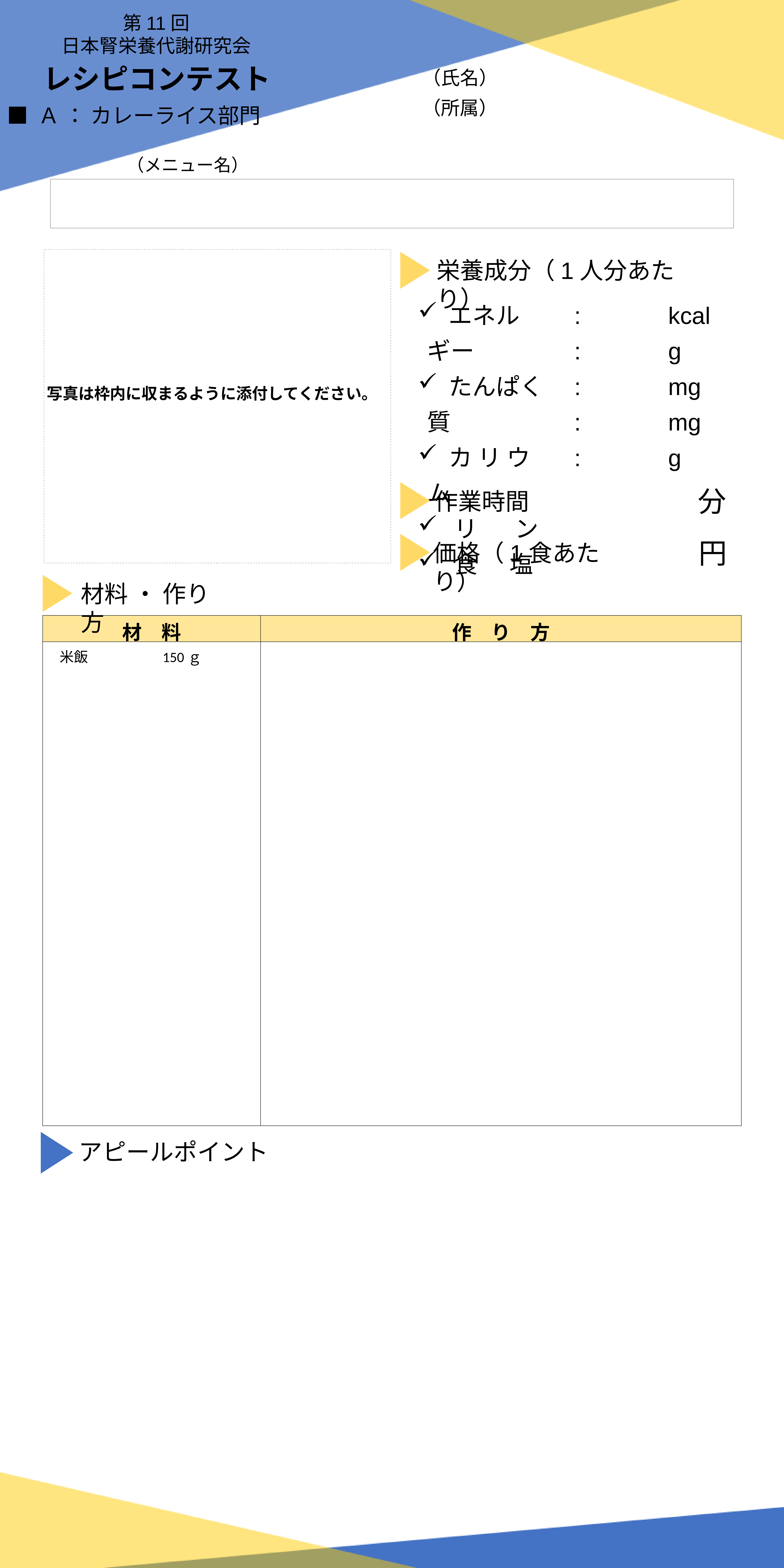

第11回
日本腎栄養代謝研究会
レシピコンテスト
（氏名）
（所属）
■ Ａ ： カレーライス部門
（メニュー名）

写真は枠内に収まるように添付してください。

栄養成分（1人分あたり）

 エネルギー
 たんぱく質
 カ リ ウ ム
  リ       ン
  食      塩
:
:
:
:
:
kcal
g
mg
mg
g

  分
作業時間

 円
価格（1食あたり）

材料 ・ 作り方

| 材　料 | 作　り　方 |
| --- | --- |
|  |  |
米飯　　　　　150ｇ
アピールポイント